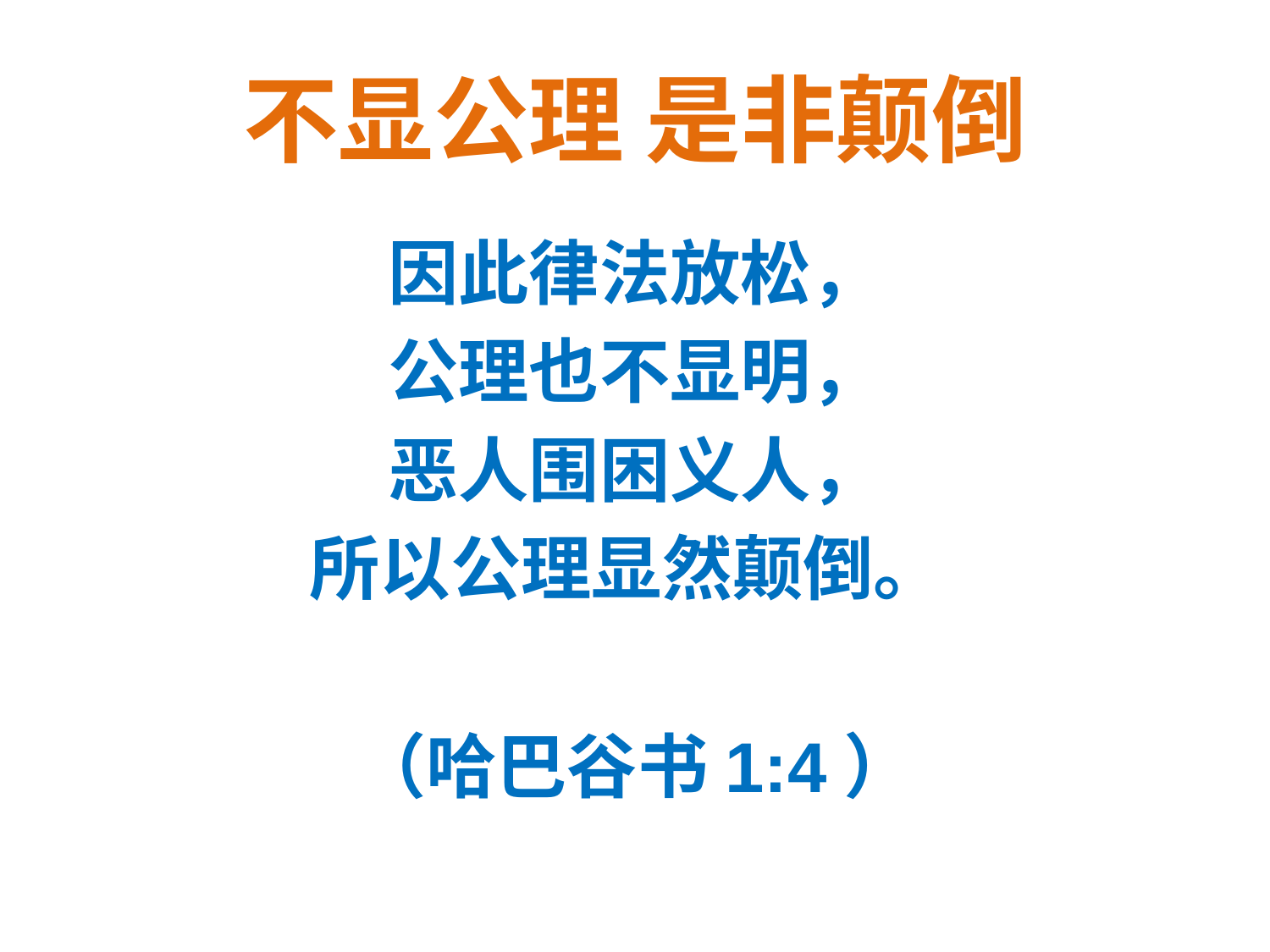

# 不显公理 是非颠倒
因此律法放松，
公理也不显明，
恶人围困义人，
所以公理显然颠倒。

（哈巴谷书1:4）